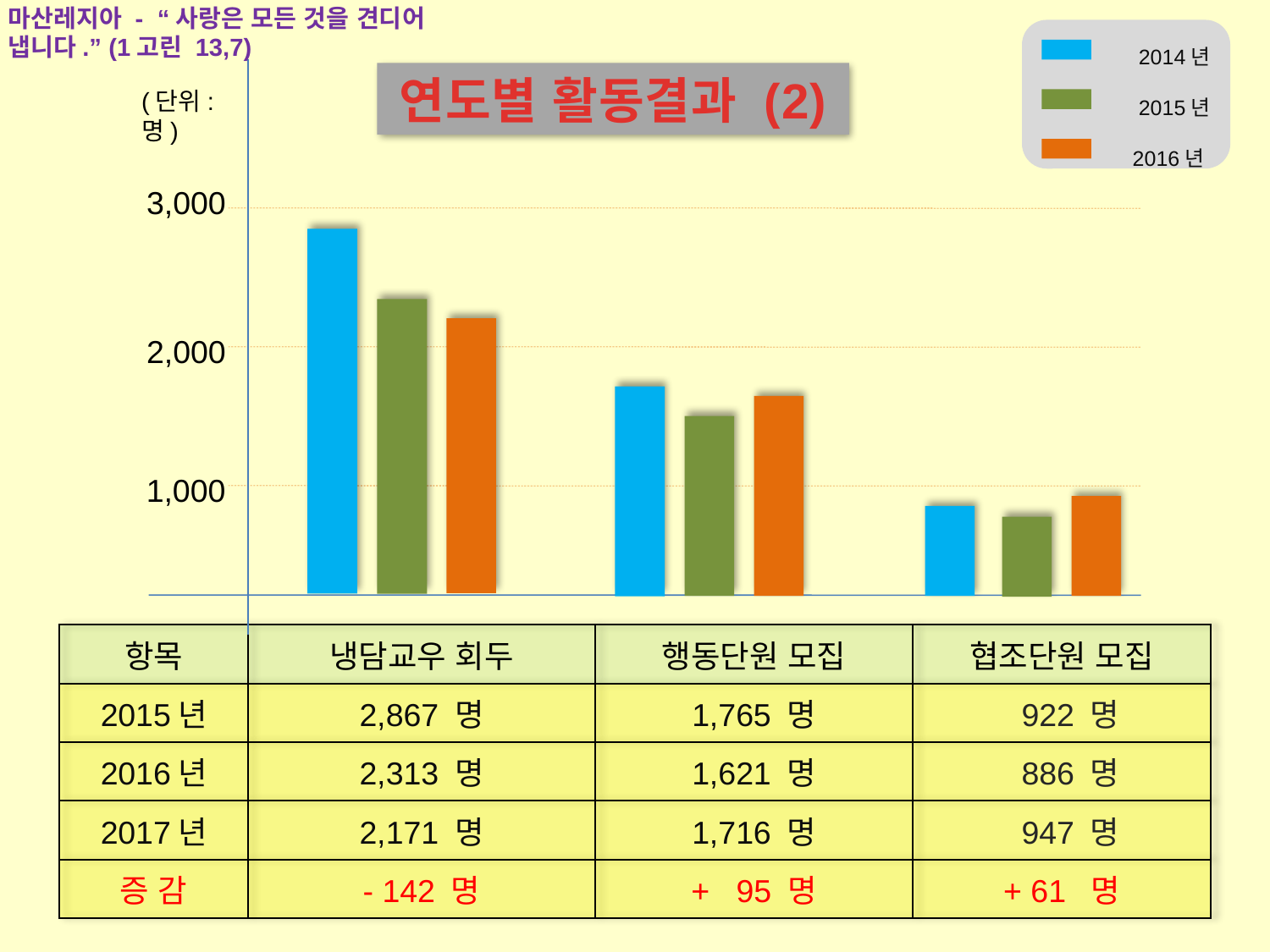

마산레지아 -  “사랑은 모든 것을 견디어 냅니다.” (1고린 13,7)
    2014년
    2015년
    2016년

연도별 활동결과 (2)
(단위: 명)
3,000

2,000

1,000

| 항목 | 냉담교우 회두 | 행동단원 모집 | 협조단원 모집 |
| --- | --- | --- | --- |
| 2015년 | 2,867 명 | 1,765 명 | 922 명 |
| 2016년 | 2,313 명 | 1,621 명 | 886 명 |
| 2017년 | 2,171 명 | 1,716 명 | 947 명 |
| 증 감 | - 142 명 | + 95 명 | + 61 명 |